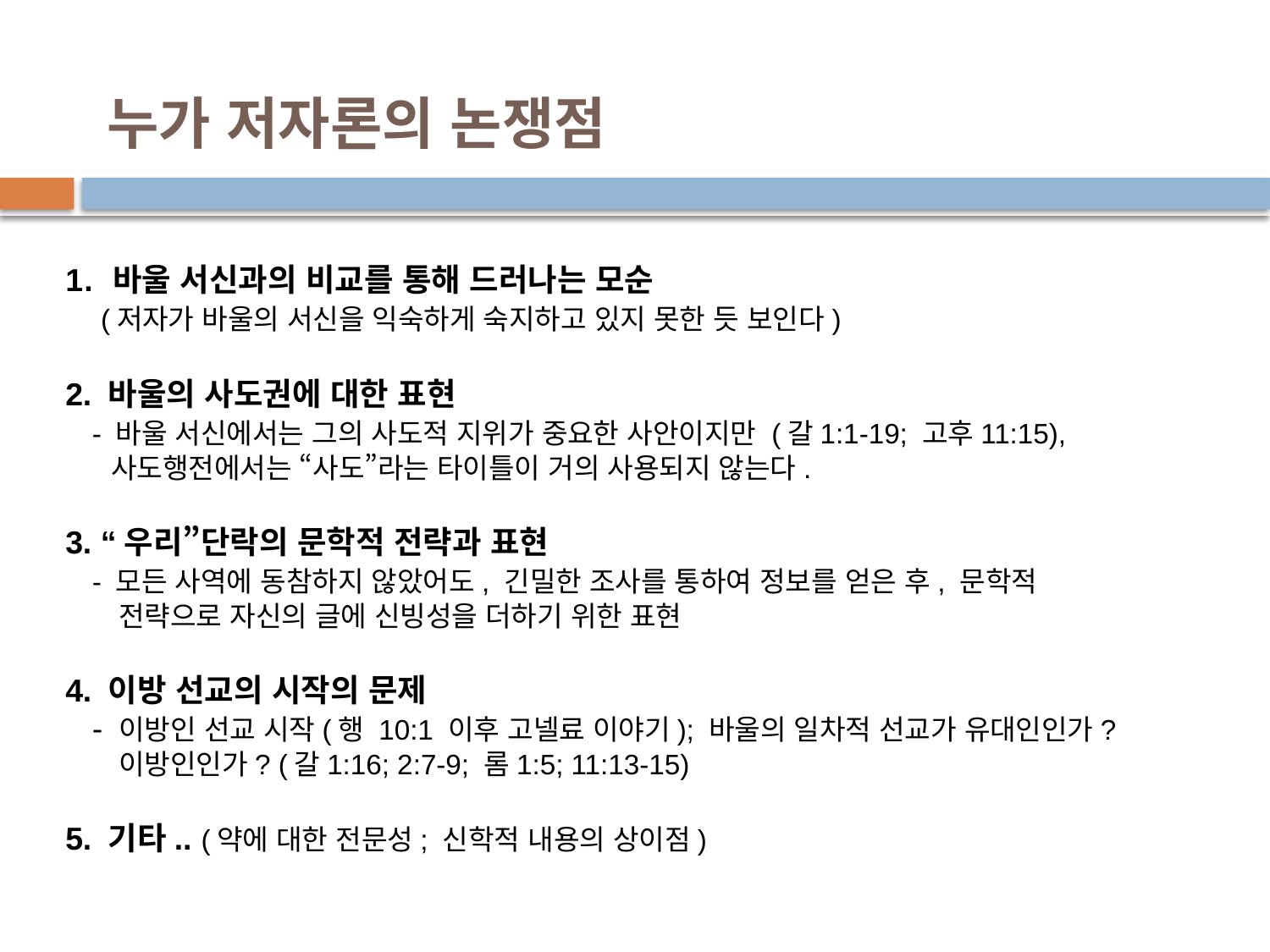

# 누가 저자론의 논쟁점
바울 서신과의 비교를 통해 드러나는 모순
    (저자가 바울의 서신을 익숙하게 숙지하고 있지 못한 듯 보인다)

2. 바울의 사도권에 대한 표현
   - 바울 서신에서는 그의 사도적 지위가 중요한 사안이지만 (갈1:1-19; 고후11:15),
     사도행전에서는 “사도”라는 타이틀이 거의 사용되지 않는다.

3. “우리”단락의 문학적 전략과 표현
   - 모든 사역에 동참하지 않았어도, 긴밀한 조사를 통하여 정보를 얻은 후, 문학적
      전략으로 자신의 글에 신빙성을 더하기 위한 표현

4. 이방 선교의 시작의 문제
   - 이방인 선교 시작(행 10:1 이후 고넬료 이야기); 바울의 일차적 선교가 유대인인가?
      이방인인가? (갈1:16; 2:7-9; 롬1:5; 11:13-15)

5. 기타.. (약에 대한 전문성; 신학적 내용의 상이점)